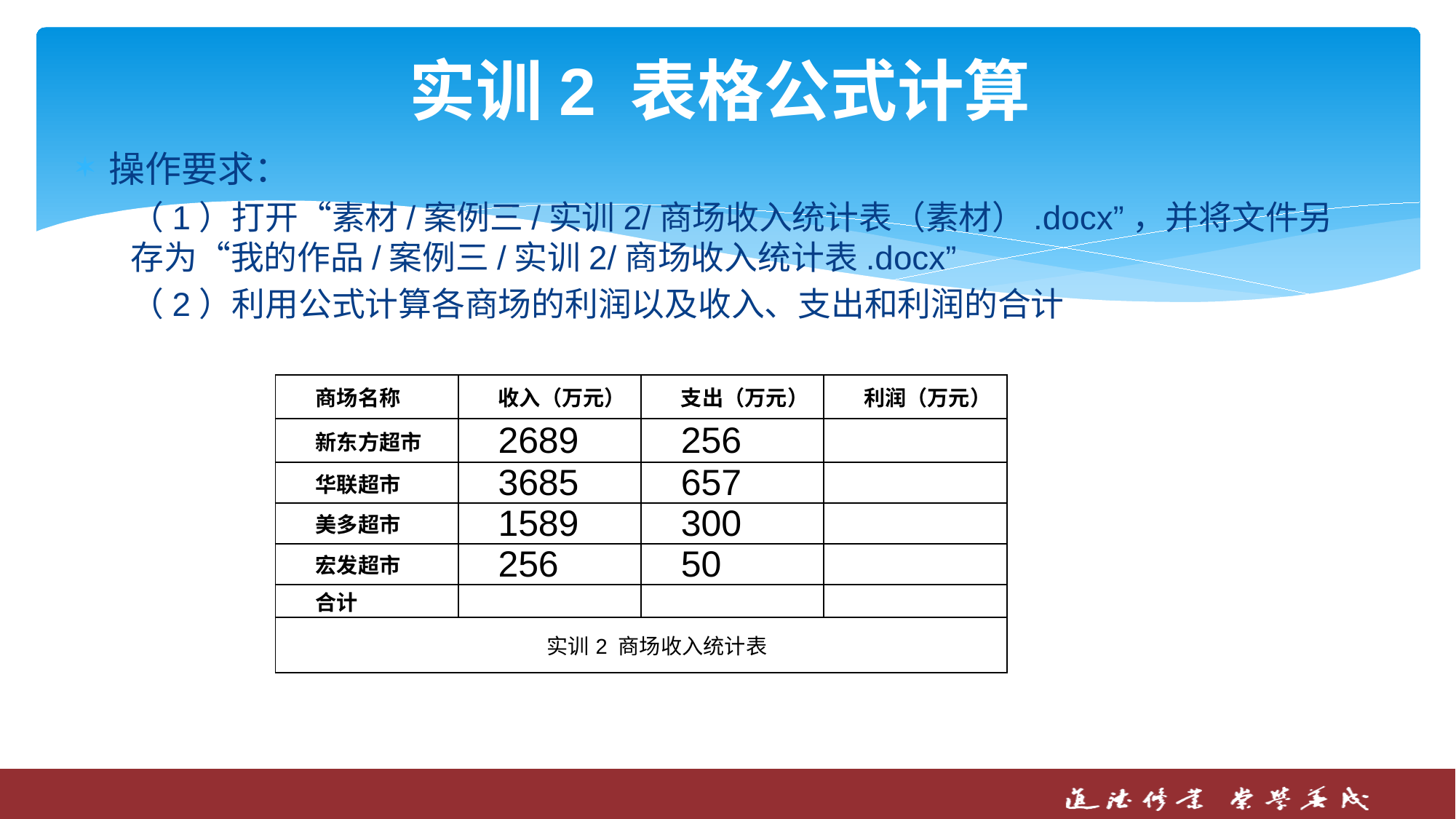

# 实训2 表格公式计算
操作要求：
（1）打开“素材/案例三/实训2/商场收入统计表（素材）.docx”，并将文件另存为“我的作品/案例三/实训2/商场收入统计表.docx”
（2）利用公式计算各商场的利润以及收入、支出和利润的合计

| 商场名称 | 收入（万元） | 支出（万元） | 利润（万元） |
| --- | --- | --- | --- |
| 新东方超市 | 2689 | 256 |  |
| 华联超市 | 3685 | 657 |  |
| 美多超市 | 1589 | 300 |  |
| 宏发超市 | 256 | 50 |  |
| 合计 |  |  |  |
| 实训2 商场收入统计表 |  |  |  |